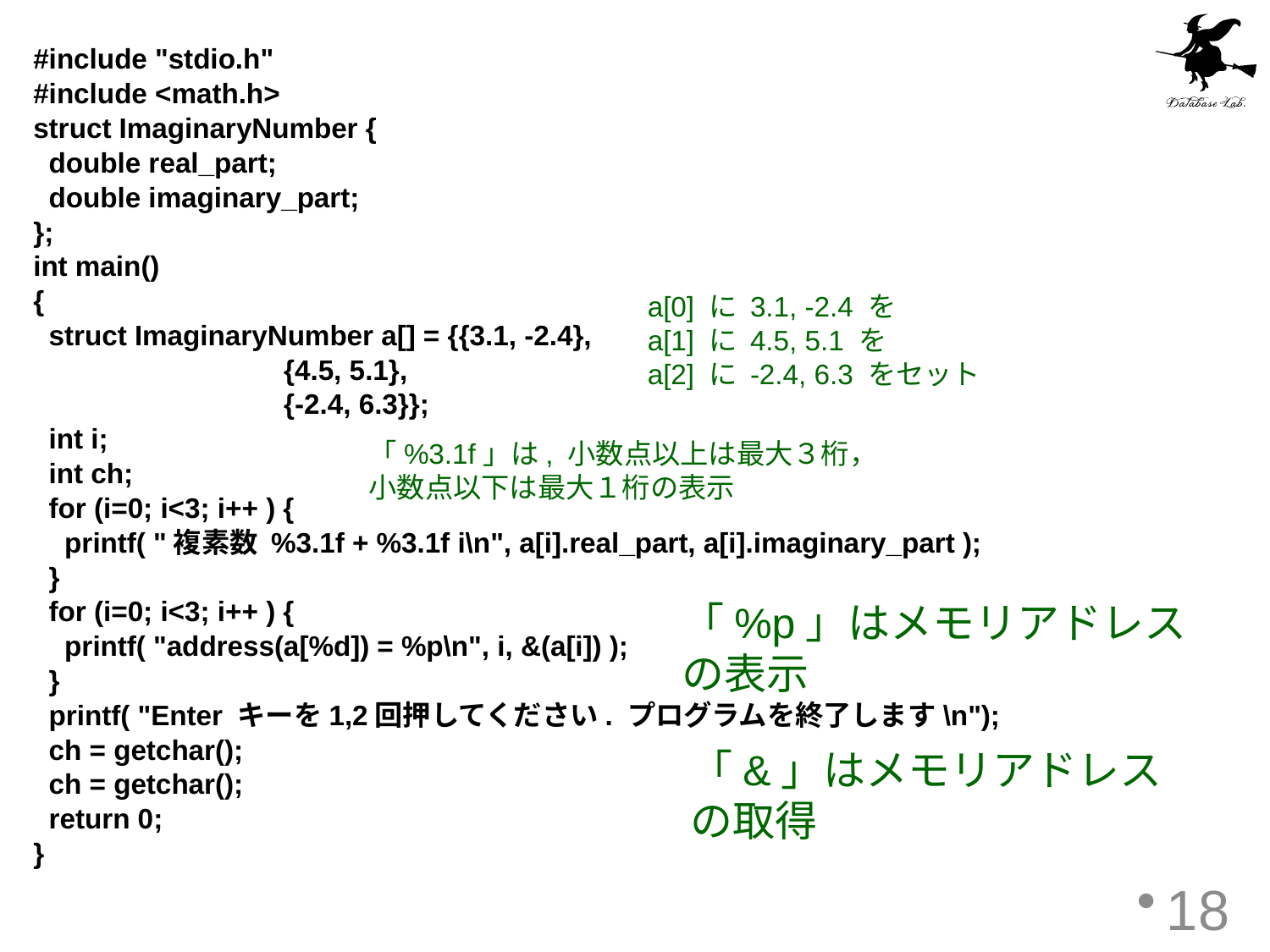

#include "stdio.h"
#include <math.h>
struct ImaginaryNumber {
  double real_part;
  double imaginary_part;
};
int main()
{
  struct ImaginaryNumber a[] = {{3.1, -2.4},
                                {4.5, 5.1},
                                {-2.4, 6.3}};
  int i;
  int ch;
  for (i=0; i<3; i++ ) {
    printf( "複素数 %3.1f + %3.1f i\n", a[i].real_part, a[i].imaginary_part );
  }
  for (i=0; i<3; i++ ) {
    printf( "address(a[%d]) = %p\n", i, &(a[i]) );
  }
  printf( "Enter キーを1,2回押してください. プログラムを終了します\n");
  ch = getchar();
  ch = getchar();
  return 0;
}

a[0] に 3.1, -2.4 を
a[1] に 4.5, 5.1 を
a[2] に -2.4, 6.3 をセット
「%3.1f」は, 小数点以上は最大３桁，
小数点以下は最大１桁の表示
「%p」はメモリアドレス
の表示
「&」はメモリアドレス
の取得
18